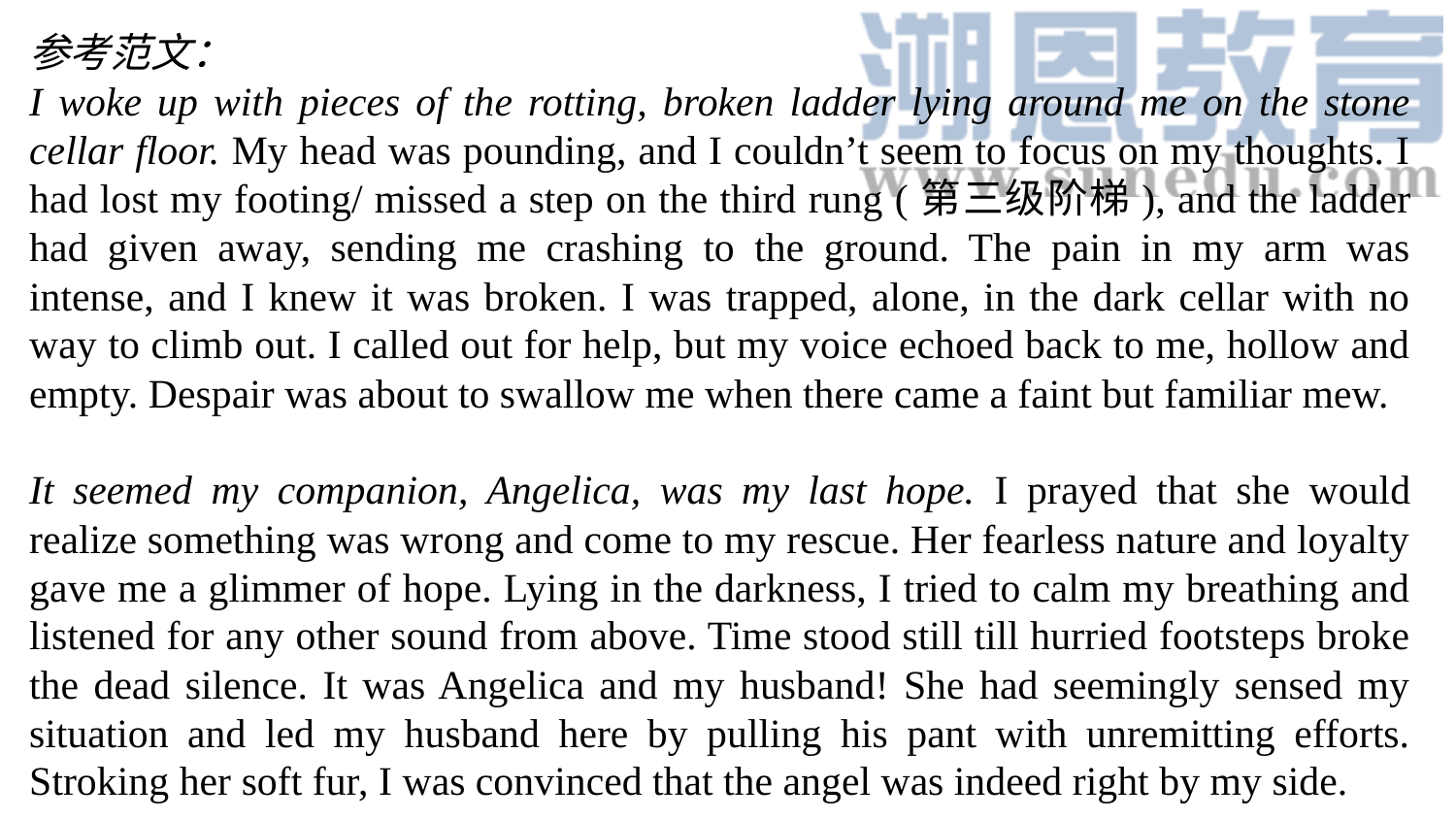

参考范文：
I woke up with pieces of the rotting, broken ladder lying around me on the stone cellar floor. My head was pounding, and I couldn’t seem to focus on my thoughts. I had lost my footing/ missed a step on the third rung (第三级阶梯), and the ladder had given away, sending me crashing to the ground. The pain in my arm was intense, and I knew it was broken. I was trapped, alone, in the dark cellar with no way to climb out. I called out for help, but my voice echoed back to me, hollow and empty. Despair was about to swallow me when there came a faint but familiar mew.

It seemed my companion, Angelica, was my last hope. I prayed that she would realize something was wrong and come to my rescue. Her fearless nature and loyalty gave me a glimmer of hope. Lying in the darkness, I tried to calm my breathing and listened for any other sound from above. Time stood still till hurried footsteps broke the dead silence. It was Angelica and my husband! She had seemingly sensed my situation and led my husband here by pulling his pant with unremitting efforts. Stroking her soft fur, I was convinced that the angel was indeed right by my side.